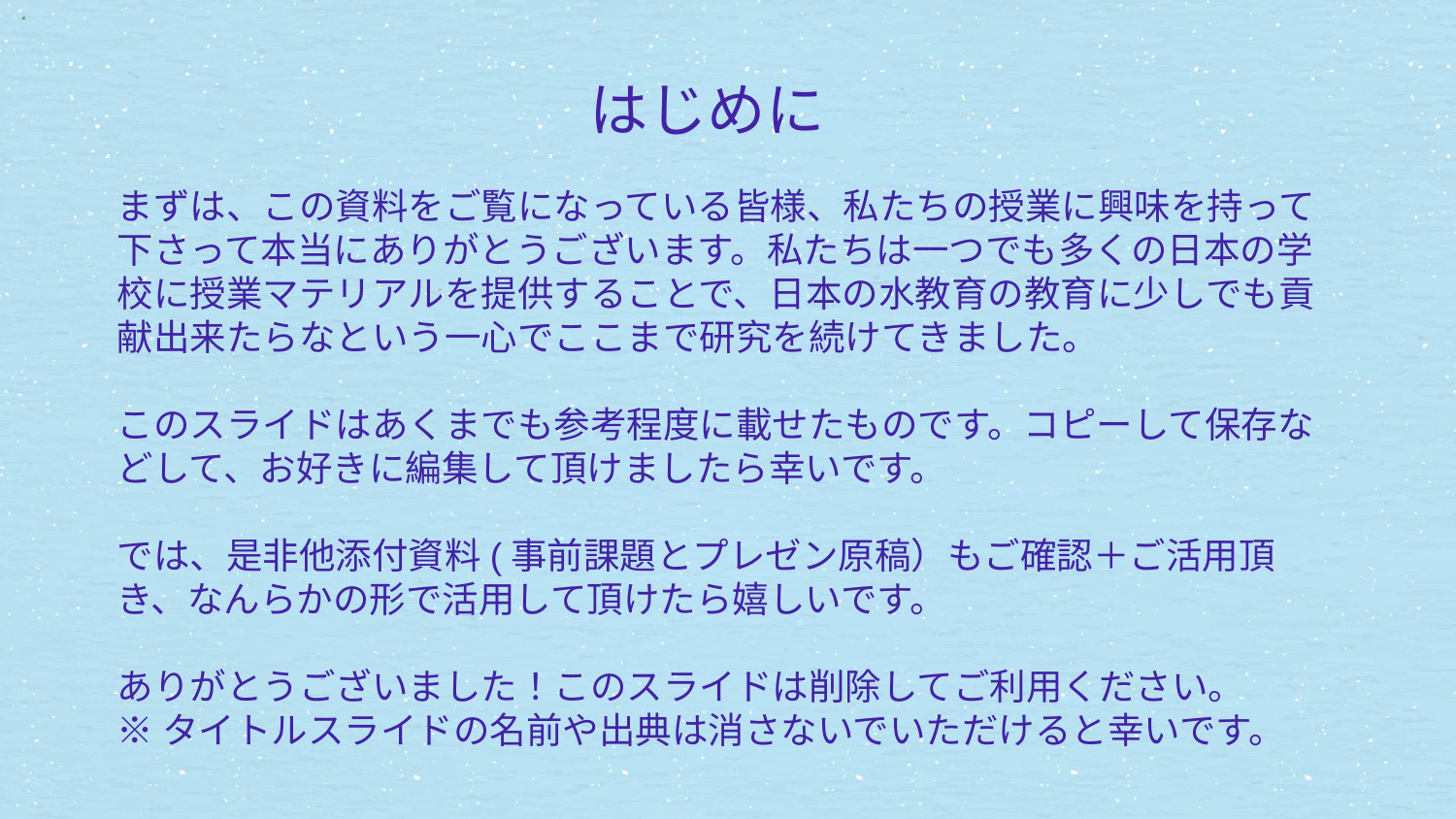

# はじめに
まずは、この資料をご覧になっている皆様、私たちの授業に興味を持って下さって本当にありがとうございます。私たちは一つでも多くの日本の学校に授業マテリアルを提供することで、日本の水教育の教育に少しでも貢献出来たらなという一心でここまで研究を続けてきました。

このスライドはあくまでも参考程度に載せたものです。コピーして保存などして、お好きに編集して頂けましたら幸いです。

では、是非他添付資料(事前課題とプレゼン原稿）もご確認＋ご活用頂き、なんらかの形で活用して頂けたら嬉しいです。

ありがとうございました！このスライドは削除してご利用ください。
※タイトルスライドの名前や出典は消さないでいただけると幸いです。